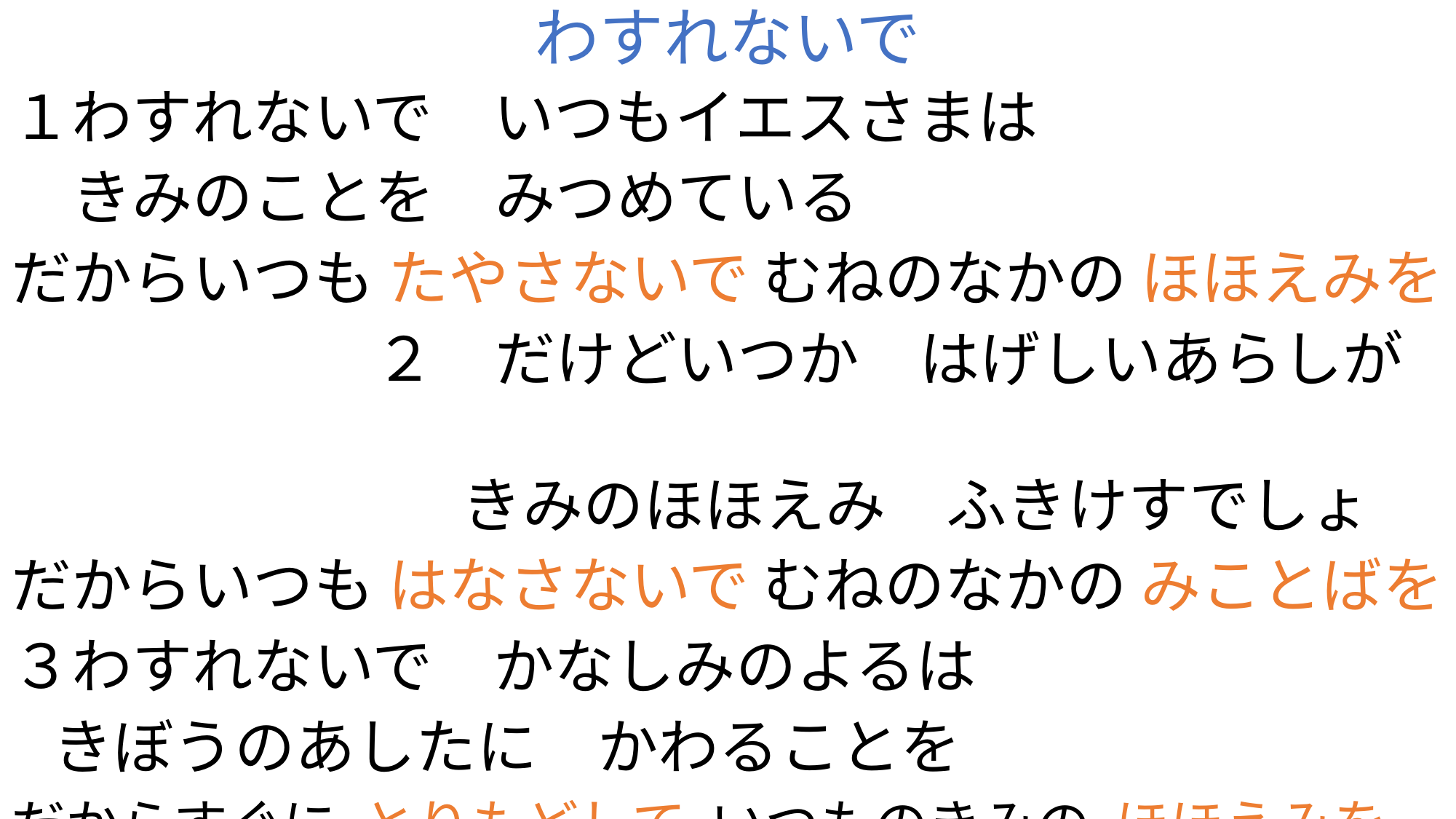

# わすれないで
１わすれないで　いつもイエスさまは
　きみのことを　みつめている
だからいつも たやさないで むねのなかの ほほえみを
　　　　　　２　だけどいつか　はげしいあらしが
　　　　　　　  きみのほほえみ　ふきけすでしょ
だからいつも はなさないで むねのなかの みことばを
３わすれないで　かなしみのよるは
  きぼうのあしたに　かわることを
だからすぐに  とりもどして  いつものきみの  ほほえみを